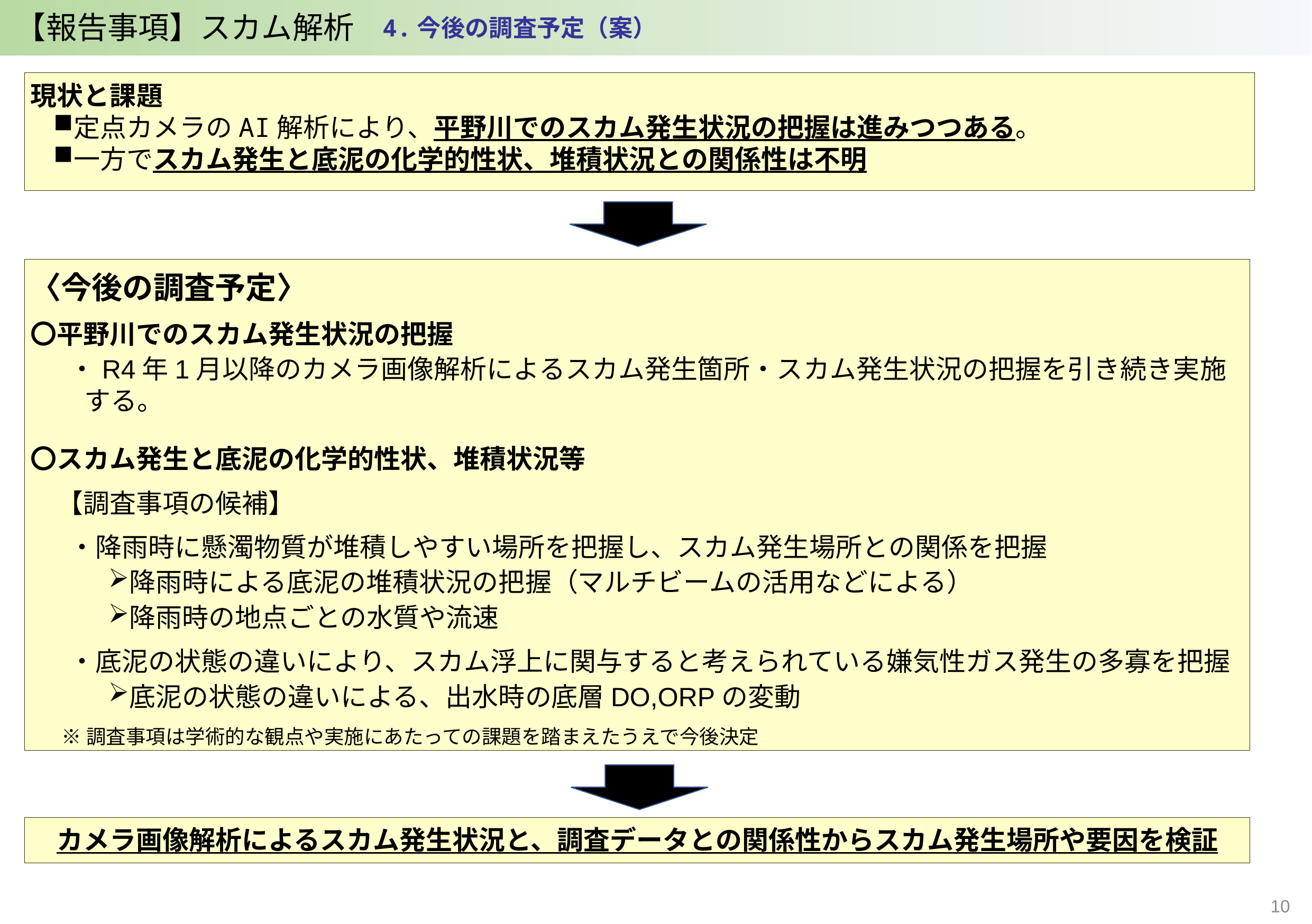

【報告事項】スカム解析

4.今後の調査予定（案）
現状と課題
定点カメラのAI解析により、平野川でのスカム発生状況の把握は進みつつある。
一方でスカム発生と底泥の化学的性状、堆積状況との関係性は不明

〈今後の調査予定〉
〇平野川でのスカム発生状況の把握
・R4年1月以降のカメラ画像解析によるスカム発生箇所・スカム発生状況の把握を引き続き実施する。
〇スカム発生と底泥の化学的性状、堆積状況等
　【調査事項の候補】
・降雨時に懸濁物質が堆積しやすい場所を把握し、スカム発生場所との関係を把握
降雨時による底泥の堆積状況の把握（マルチビームの活用などによる）
降雨時の地点ごとの水質や流速
・底泥の状態の違いにより、スカム浮上に関与すると考えられている嫌気性ガス発生の多寡を把握
底泥の状態の違いによる、出水時の底層DO,ORPの変動
※調査事項は学術的な観点や実施にあたっての課題を踏まえたうえで今後決定

カメラ画像解析によるスカム発生状況と、調査データとの関係性からスカム発生場所や要因を検証

10